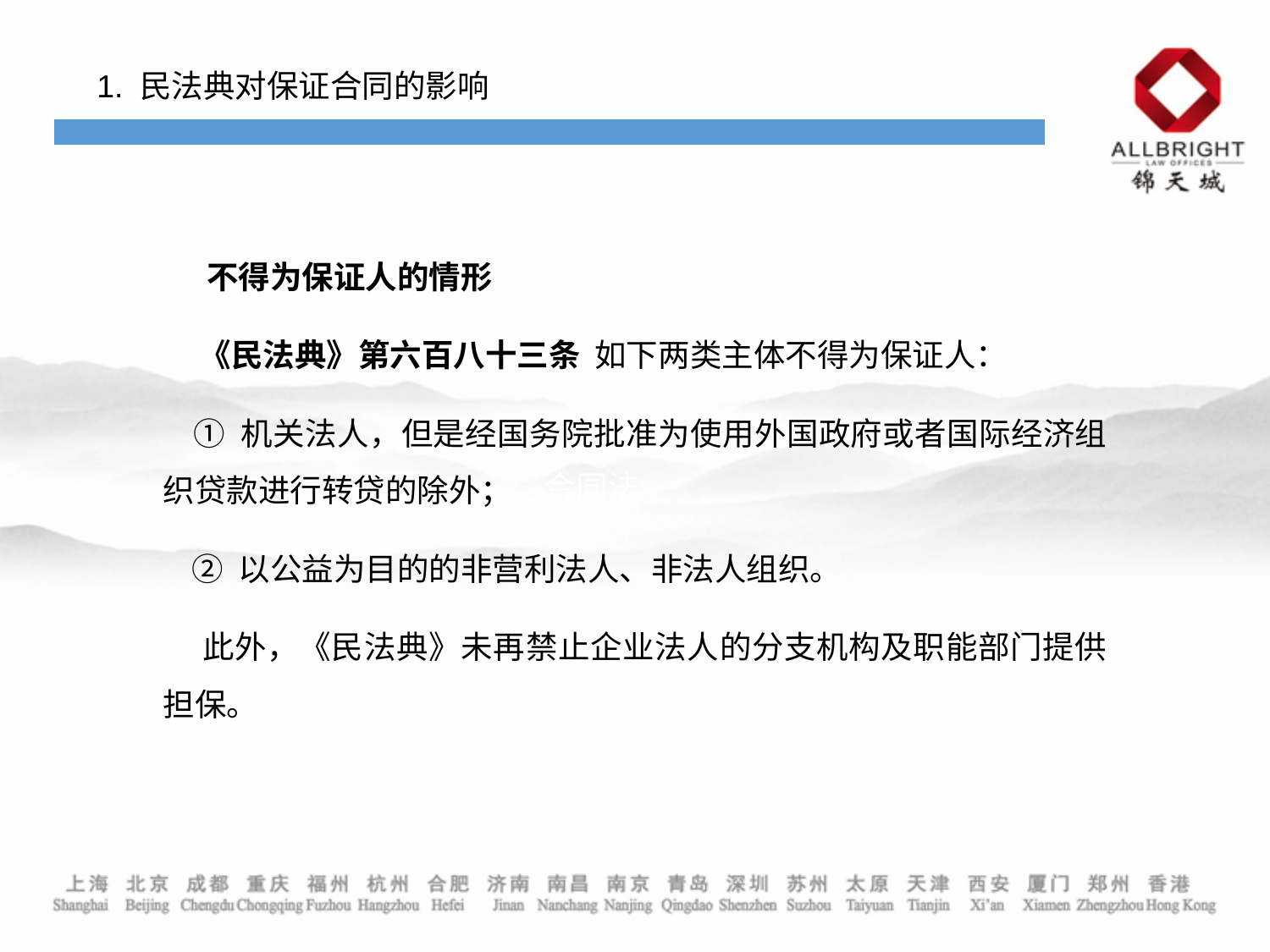

1. 民法典对保证合同的影响

合同的变更
     不得为保证人的情形
    《民法典》第六百八十三条  如下两类主体不得为保证人：
    ① 机关法人，但是经国务院批准为使用外国政府或者国际经济组织贷款进行转贷的除外；
    ② 以公益为目的的非营利法人、非法人组织。
    此外，《民法典》未再禁止企业法人的分支机构及职能部门提供担保。
合同法